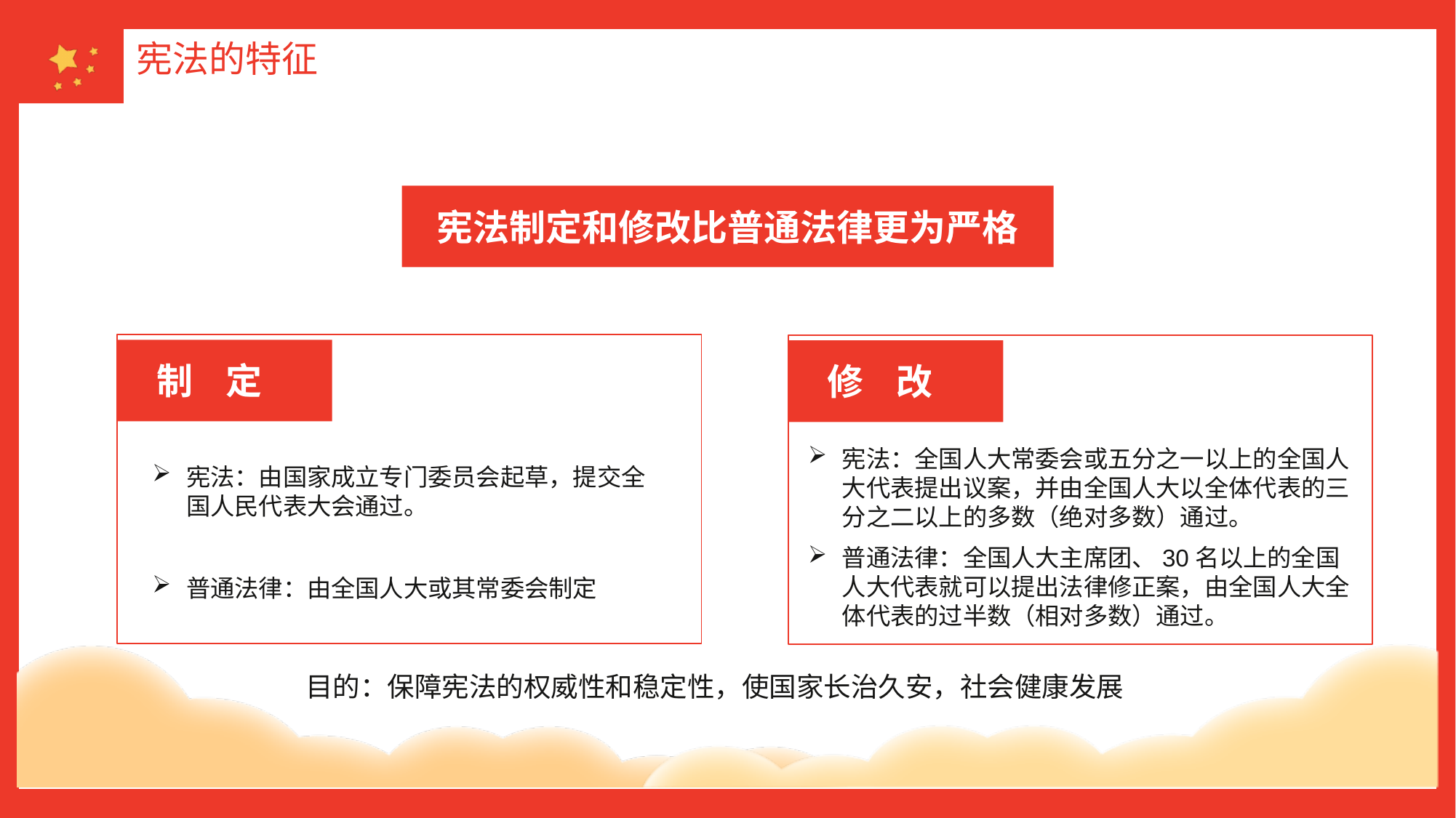

宪法制定和修改比普通法律更为严格

制    定
宪法：由国家成立专门委员会起草，提交全国人民代表大会通过。

普通法律：由全国人大或其常委会制定

修    改
宪法：全国人大常委会或五分之一以上的全国人大代表提出议案，并由全国人大以全体代表的三分之二以上的多数（绝对多数）通过。
普通法律：全国人大主席团、30名以上的全国人大代表就可以提出法律修正案，由全国人大全体代表的过半数（相对多数）通过。
目的：保障宪法的权威性和稳定性，使国家长治久安，社会健康发展